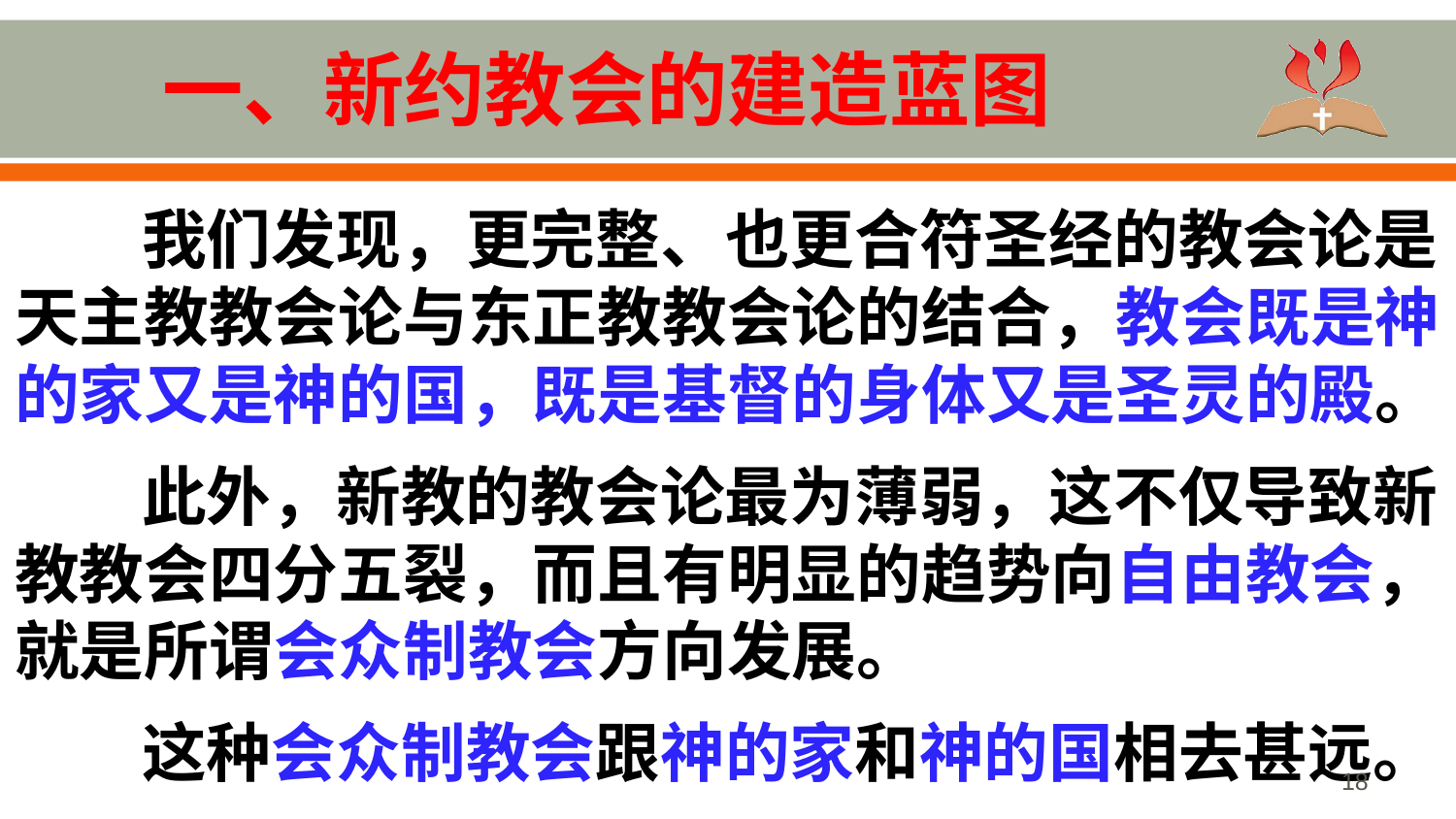

# 一、新约教会的建造蓝图
我们发现，更完整、也更合符圣经的教会论是天主教教会论与东正教教会论的结合，教会既是神的家又是神的国，既是基督的身体又是圣灵的殿。
此外，新教的教会论最为薄弱，这不仅导致新教教会四分五裂，而且有明显的趋势向自由教会，就是所谓会众制教会方向发展。
这种会众制教会跟神的家和神的国相去甚远。

18